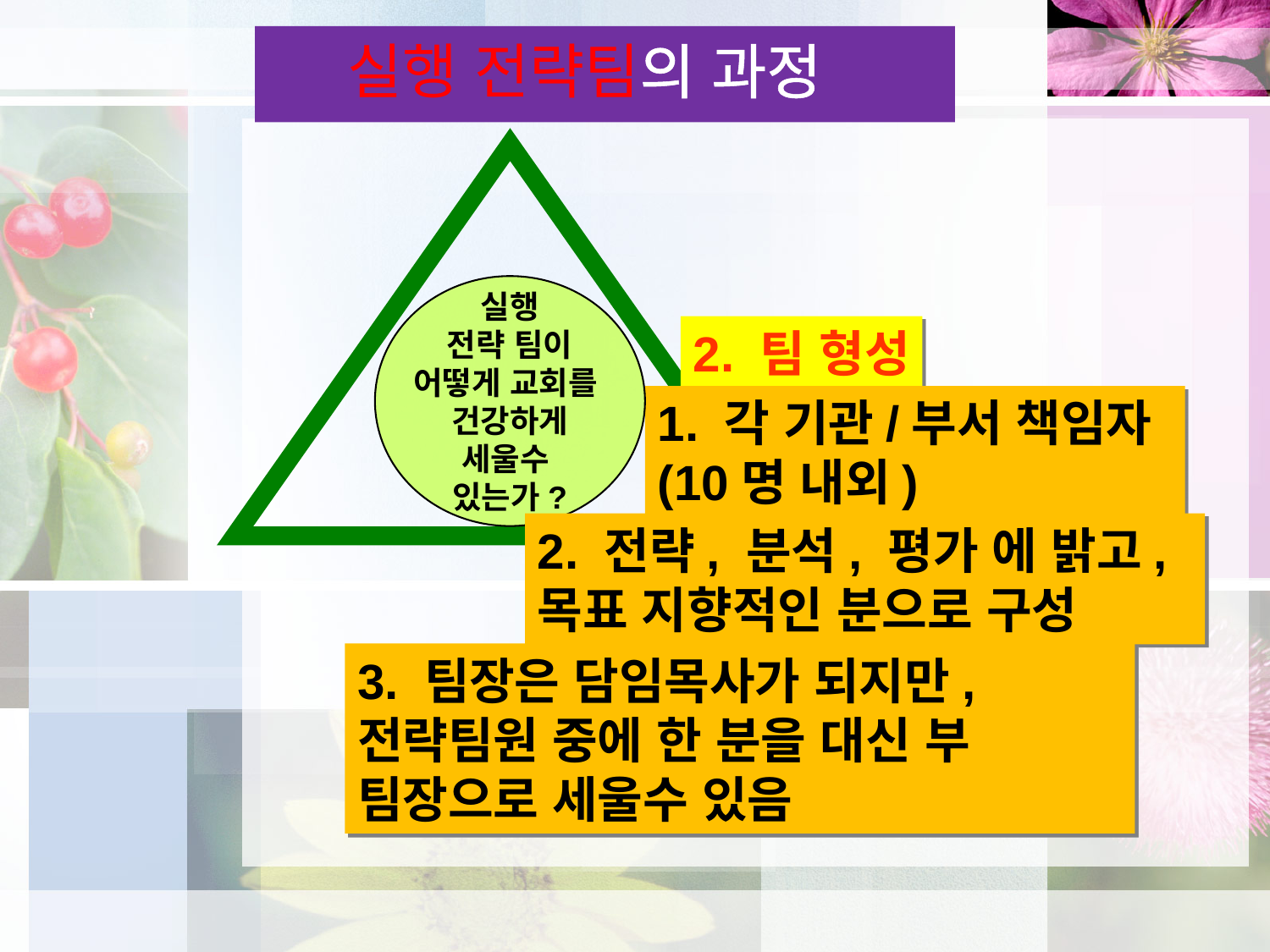

실행 전략팀의 과정

실행
전략 팀이
어떻게 교회를
건강하게
세울수
있는가?

2. 팀 형성
1. 각 기관/부서 책임자 (10명 내외)
2. 전략, 분석, 평가 에 밝고, 목표 지향적인 분으로 구성
3. 팀장은 담임목사가 되지만, 전략팀원 중에 한 분을 대신 부 팀장으로 세울수 있음